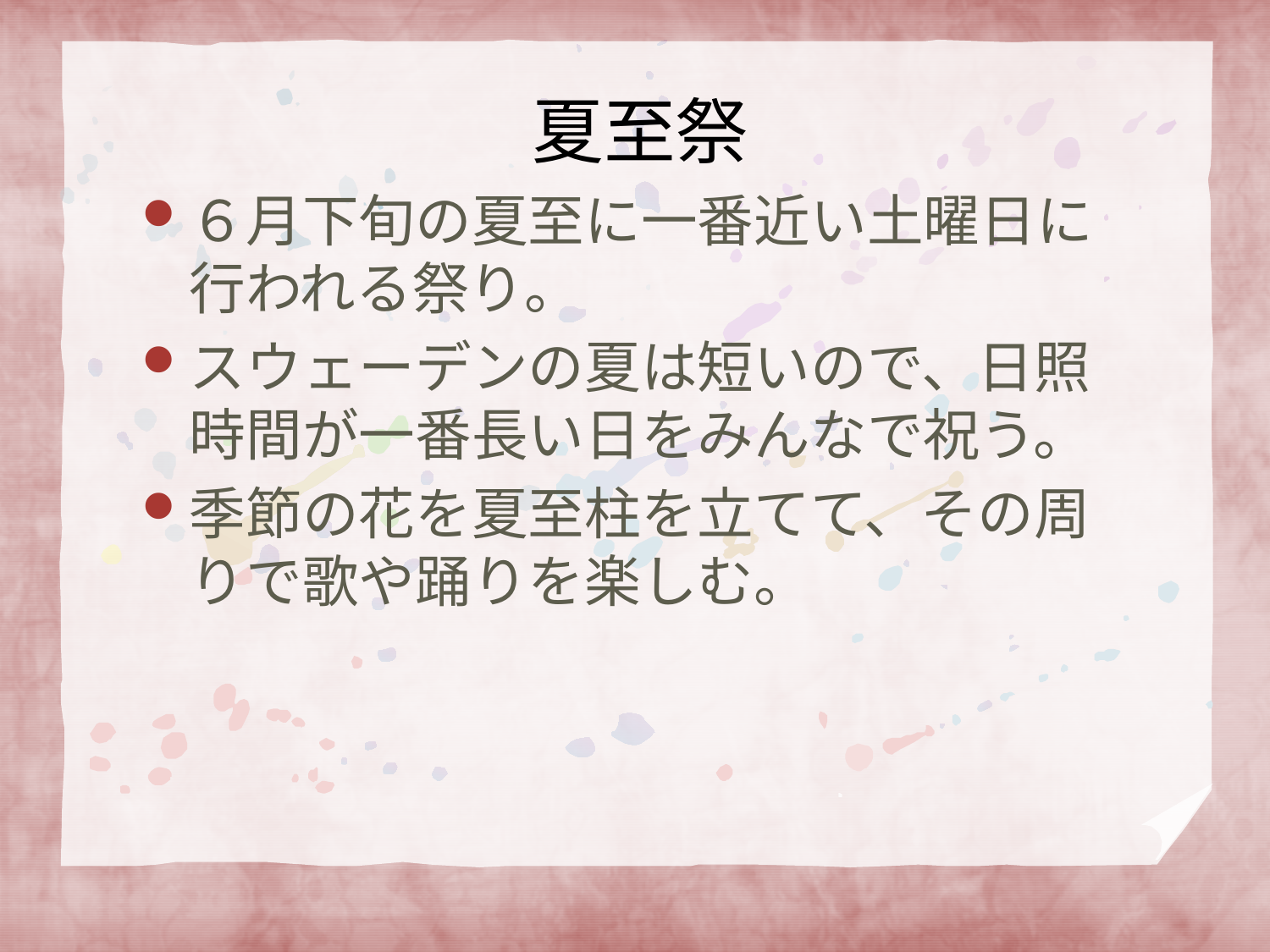

# 夏至祭
６月下旬の夏至に一番近い土曜日に行われる祭り。
スウェーデンの夏は短いので、日照時間が一番長い日をみんなで祝う。
季節の花を夏至柱を立てて、その周りで歌や踊りを楽しむ。